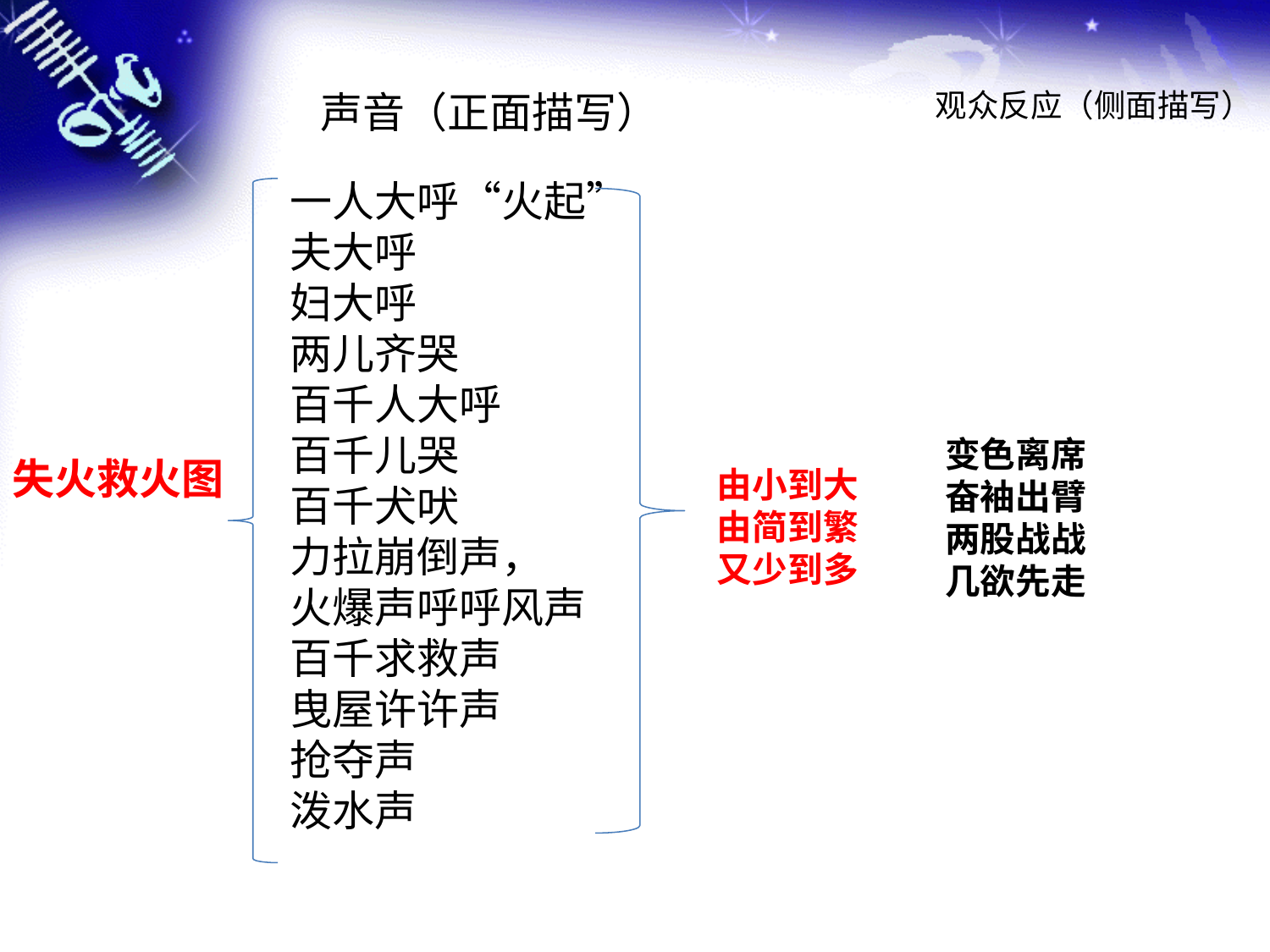

声音（正面描写）
观众反应（侧面描写）
一人大呼“火起”
夫大呼
妇大呼
两儿齐哭
百千人大呼
百千儿哭
百千犬吠
力拉崩倒声，
火爆声呼呼风声
百千求救声
曳屋许许声
抢夺声
泼水声

变色离席
奋袖出臂
两股战战
几欲先走
失火救火图
由小到大
由简到繁
又少到多